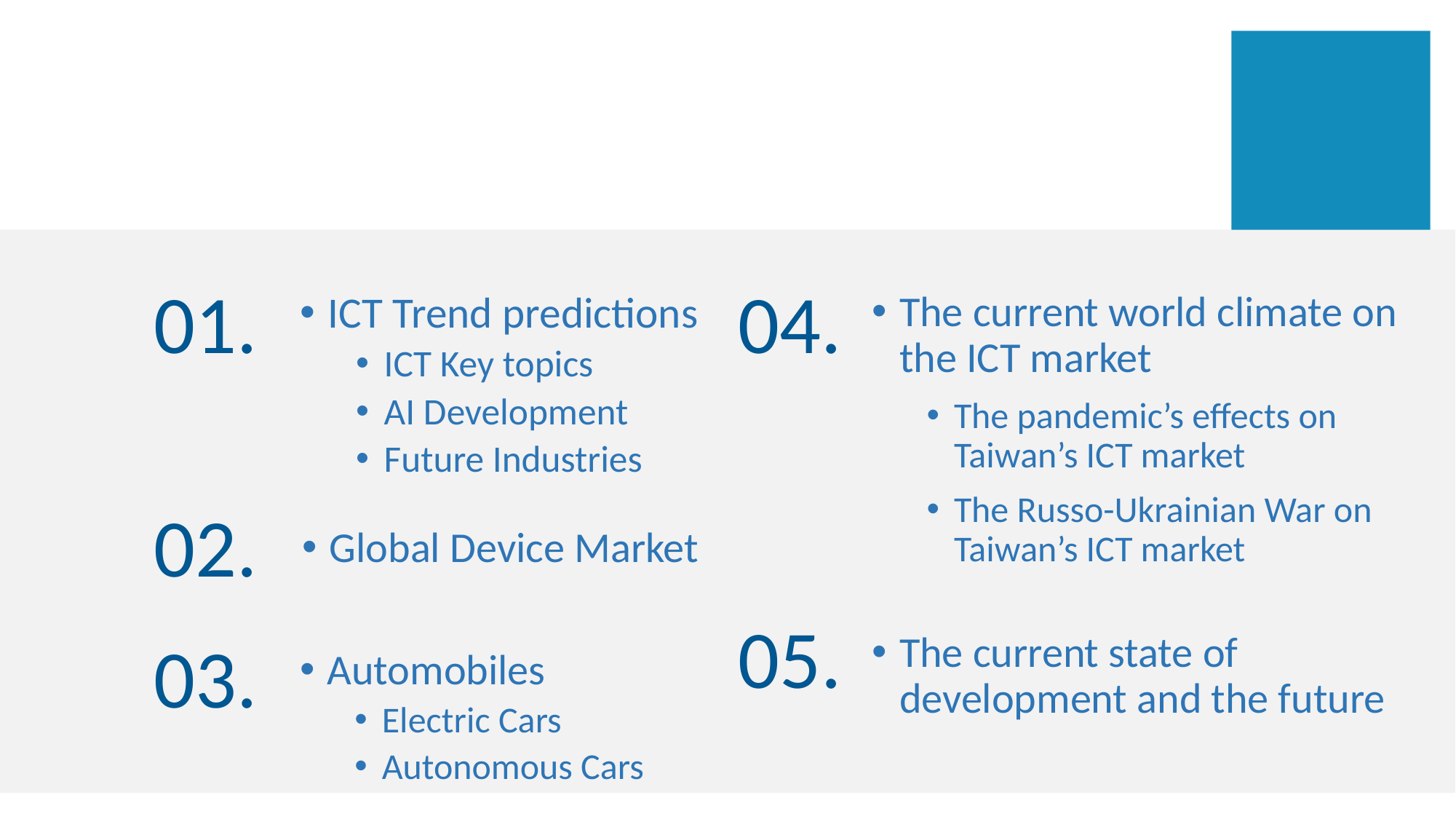

# 目錄

01.
04.
The current world climate on the ICT market
The pandemic’s effects on Taiwan’s ICT market
The Russo-Ukrainian War on Taiwan’s ICT market
ICT Trend predictions
ICT Key topics
AI Development
Future Industries
02.
Global Device Market
05.
03.
The current state of development and the future
Automobiles
Electric Cars
Autonomous Cars